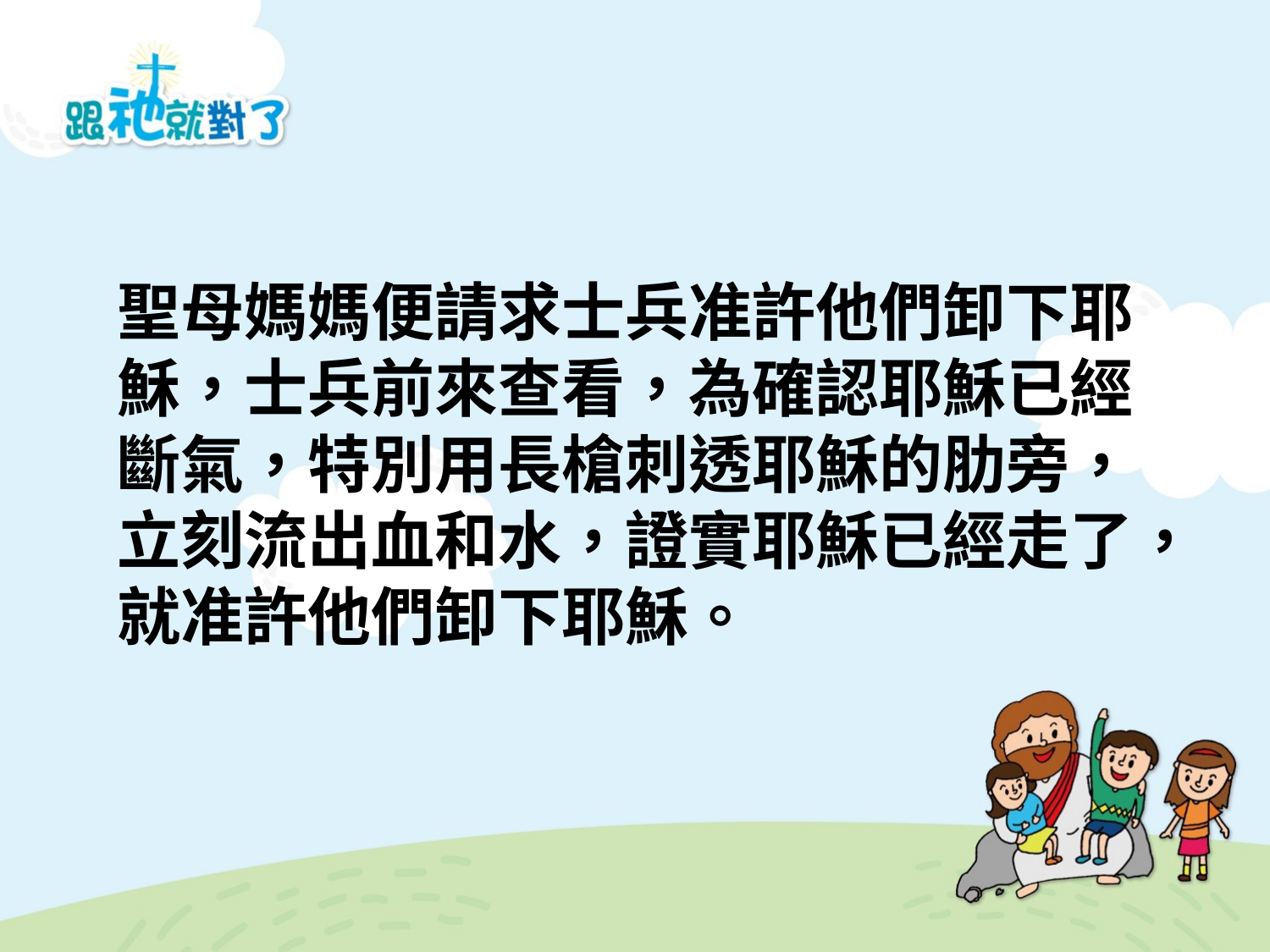

聖母媽媽便請求士兵准許他們卸下耶穌，士兵前來查看，為確認耶穌已經斷氣，特別用長槍刺透耶穌的肋旁，立刻流出血和水，證實耶穌已經走了，就准許他們卸下耶穌。